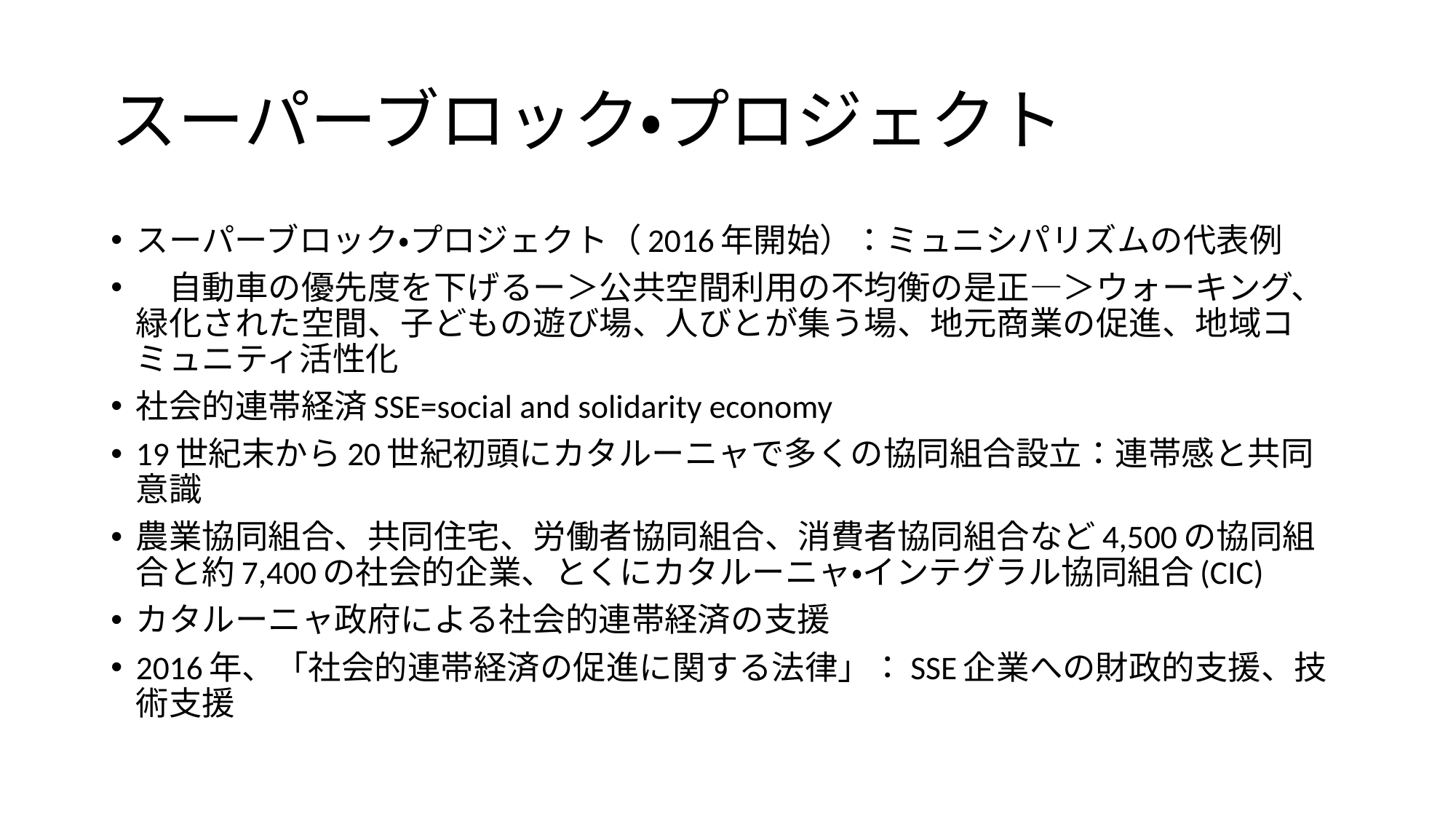

# スーパーブロック・プロジェクト
スーパーブロック・プロジェクト（2016年開始）：ミュニシパリズムの代表例
　自動車の優先度を下げるー＞公共空間利用の不均衡の是正―＞ウォーキング、緑化された空間、子どもの遊び場、人びとが集う場、地元商業の促進、地域コミュニティ活性化
社会的連帯経済SSE=social and solidarity economy
19世紀末から20世紀初頭にカタルーニャで多くの協同組合設立：連帯感と共同意識
農業協同組合、共同住宅、労働者協同組合、消費者協同組合など4,500の協同組合と約7,400の社会的企業、とくにカタルーニャ・インテグラル協同組合(CIC)
カタルーニャ政府による社会的連帯経済の支援
2016年、「社会的連帯経済の促進に関する法律」：SSE企業への財政的支援、技術支援